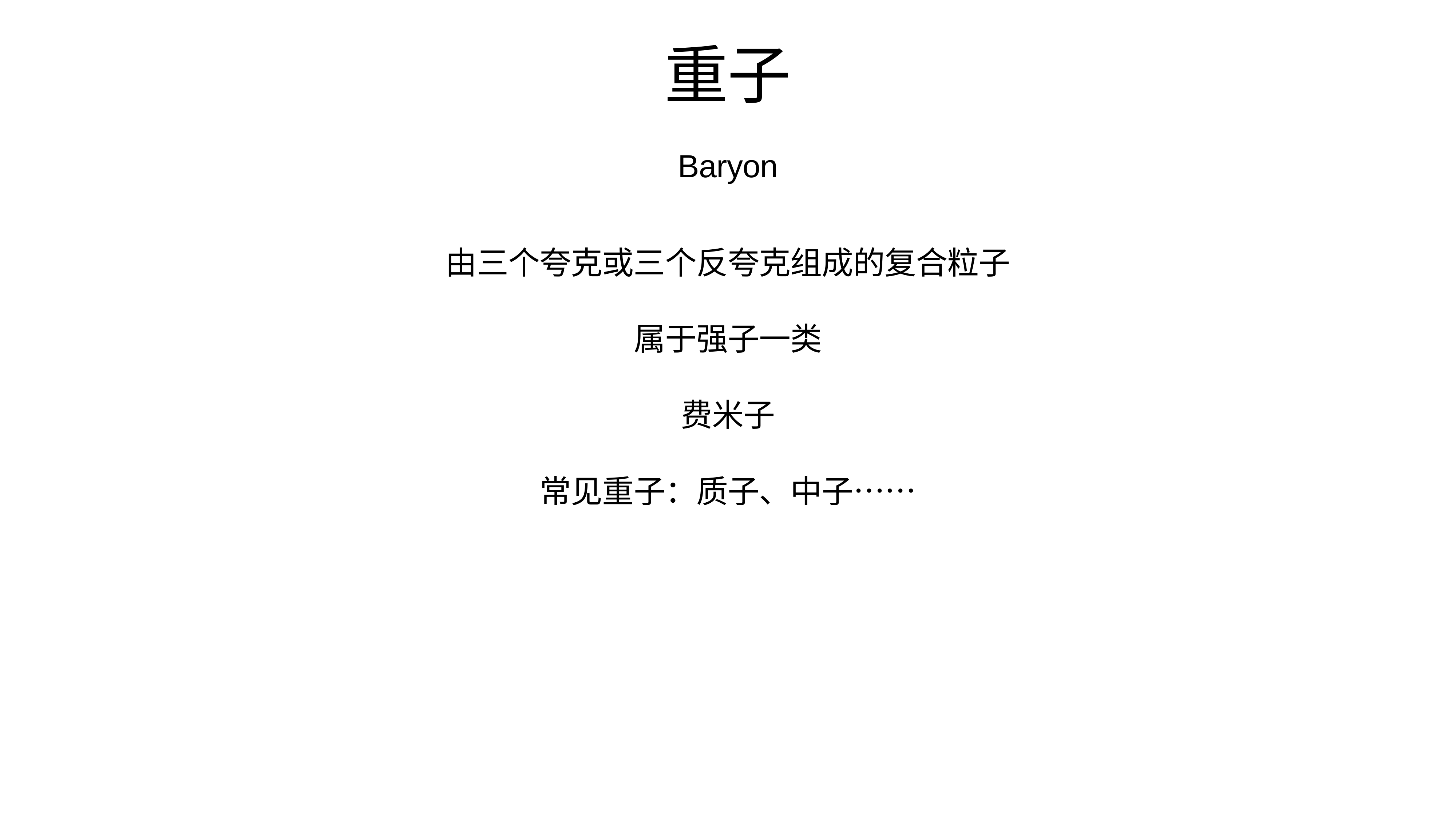

# 重子
Baryon
由三个夸克或三个反夸克组成的复合粒子

属于强子一类

费米子

常见重子：质子、中子……